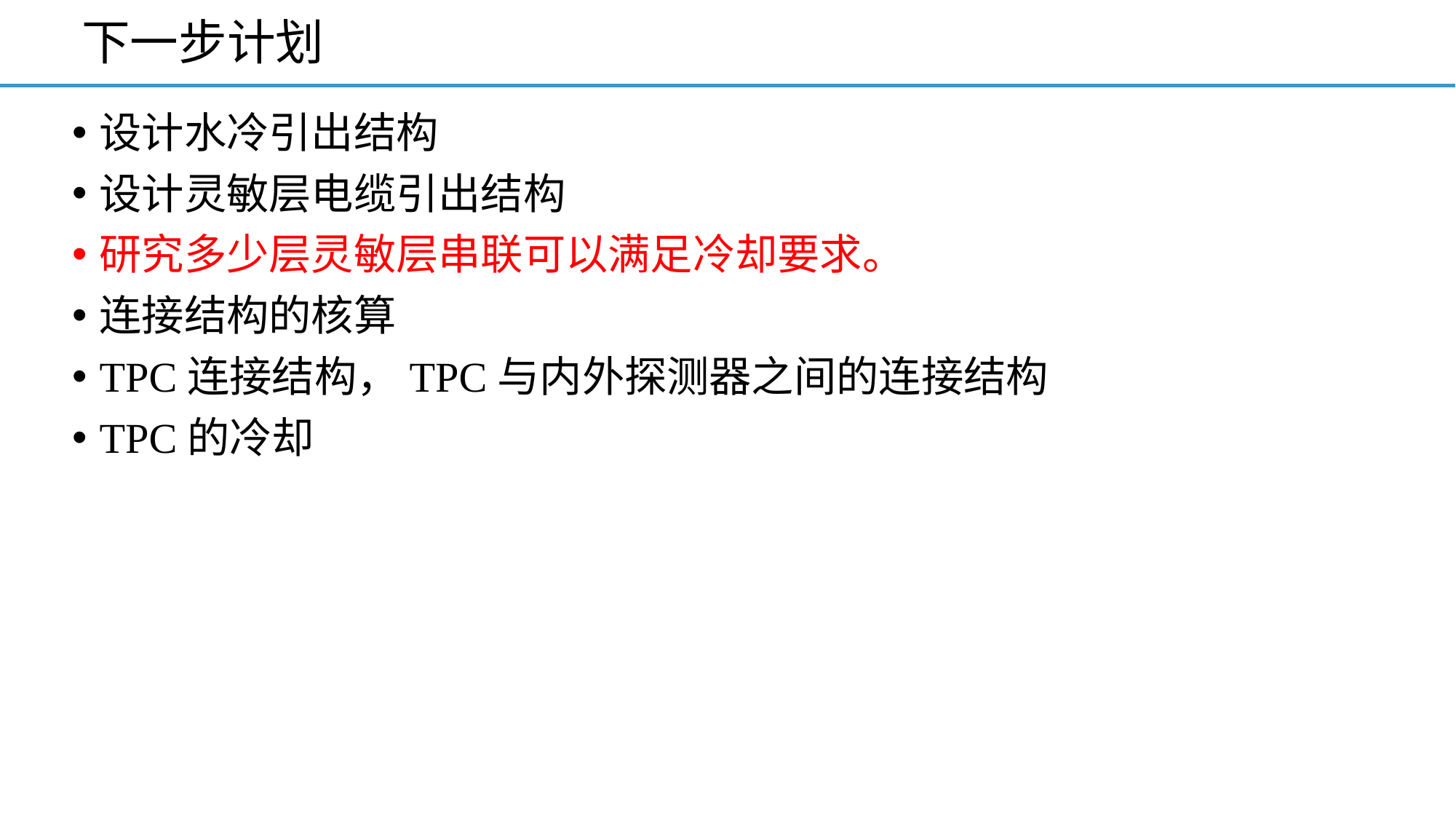

# 下一步计划
设计水冷引出结构
设计灵敏层电缆引出结构
研究多少层灵敏层串联可以满足冷却要求。
连接结构的核算
TPC连接结构，TPC与内外探测器之间的连接结构
TPC的冷却
11